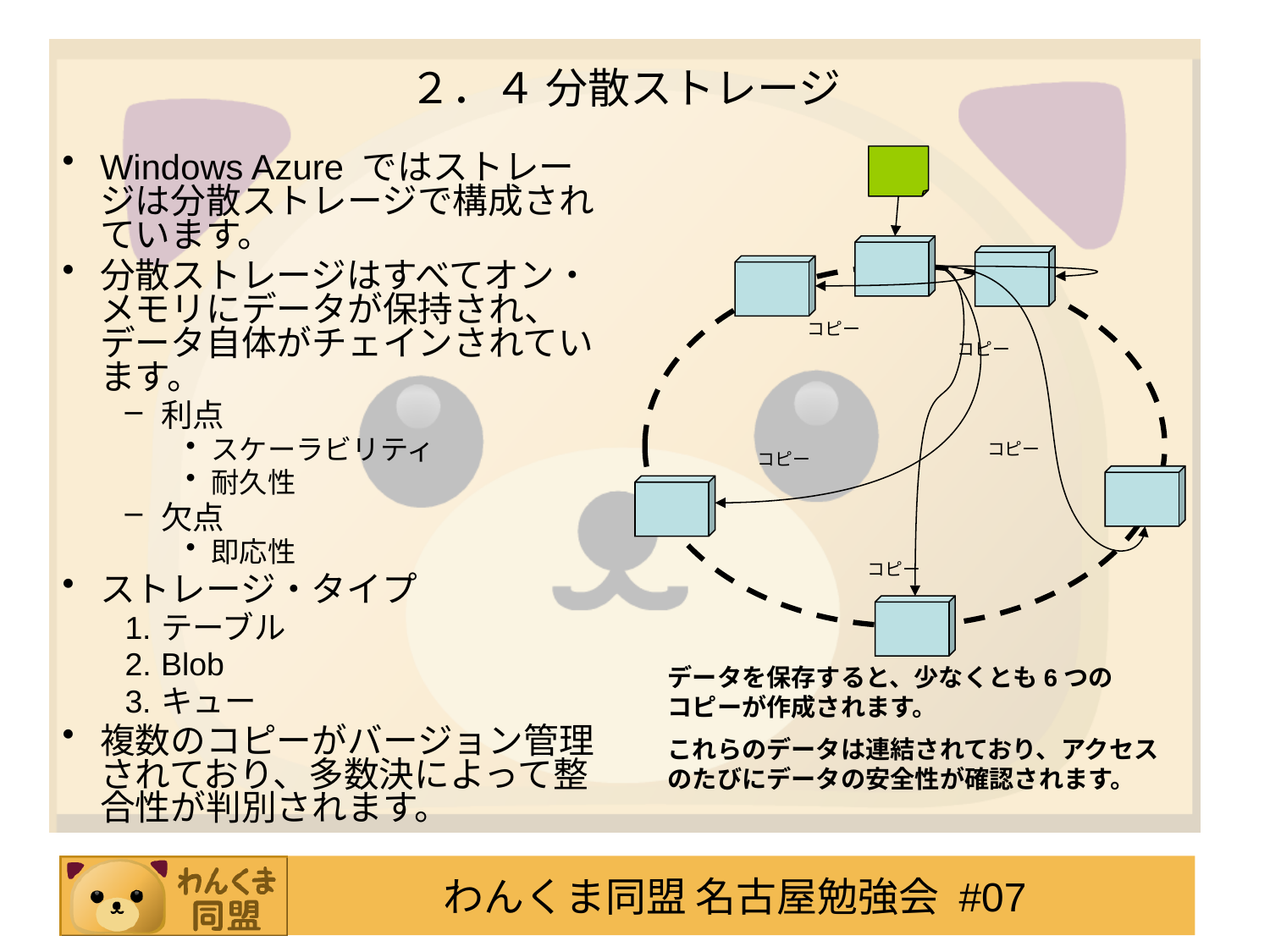

# ２．４ 分散ストレージ
Windows Azure ではストレージは分散ストレージで構成されています。
分散ストレージはすべてオン・メモリにデータが保持され、データ自体がチェインされています。
利点
スケーラビリティ
耐久性
欠点
即応性
ストレージ・タイプ
テーブル
Blob
キュー
複数のコピーがバージョン管理されており、多数決によって整合性が判別されます。

コピー
コピー
コピー
コピー

コピー

データを保存すると、少なくとも6つの
コピーが作成されます。
これらのデータは連結されており、アクセスのたびにデータの安全性が確認されます。